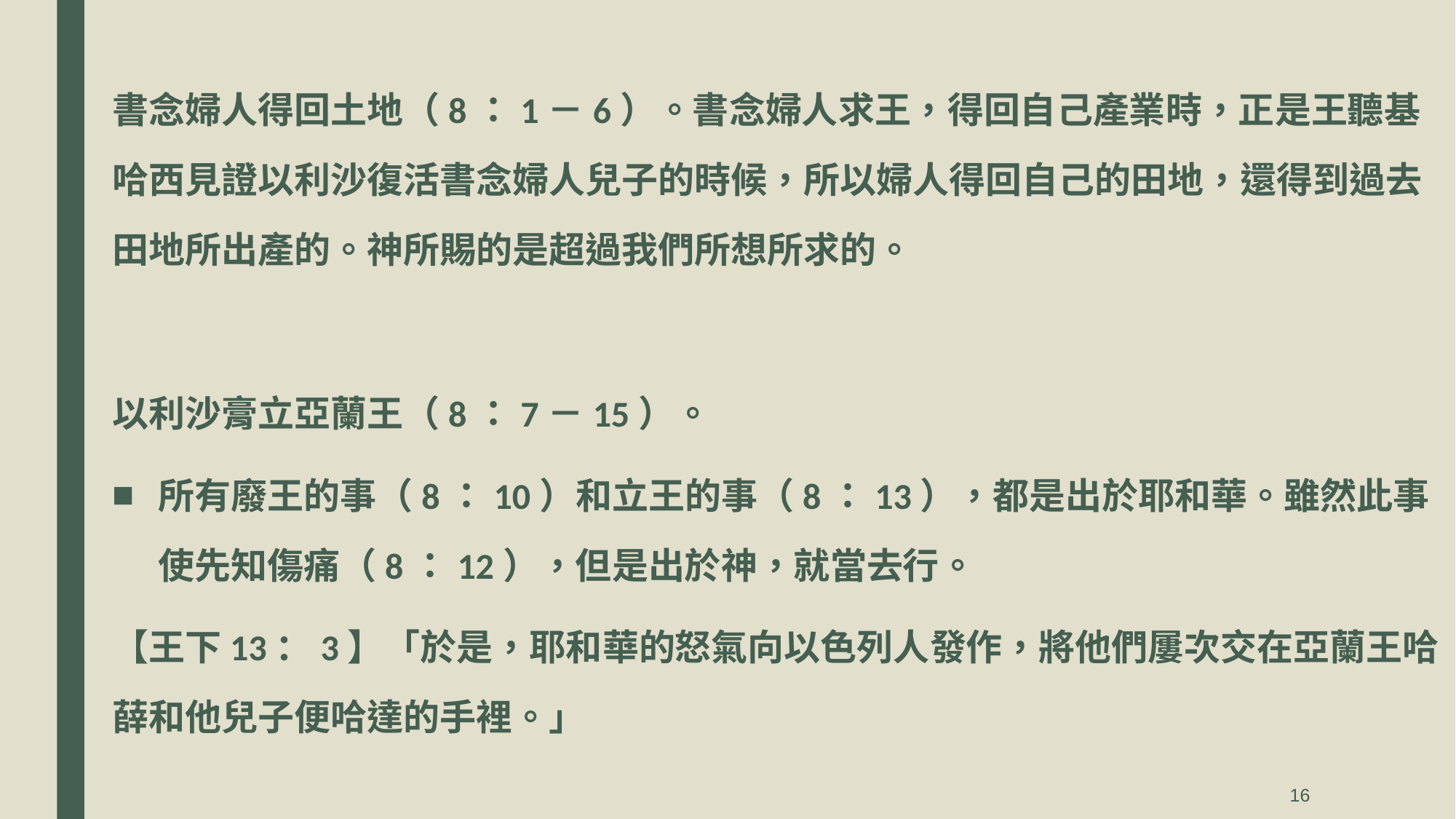

書念婦人得回土地（8：1－6）。書念婦人求王，得回自己產業時，正是王聽基哈西見證以利沙復活書念婦人兒子的時候，所以婦人得回自己的田地，還得到過去田地所出產的。神所賜的是超過我們所想所求的。

以利沙膏立亞蘭王（8：7－15）。
所有廢王的事（8：10）和立王的事（8：13），都是出於耶和華。雖然此事使先知傷痛（8：12），但是出於神，就當去行。
【王下13：3】「於是，耶和華的怒氣向以色列人發作，將他們屢次交在亞蘭王哈薛和他兒子便哈達的手裡。」
16